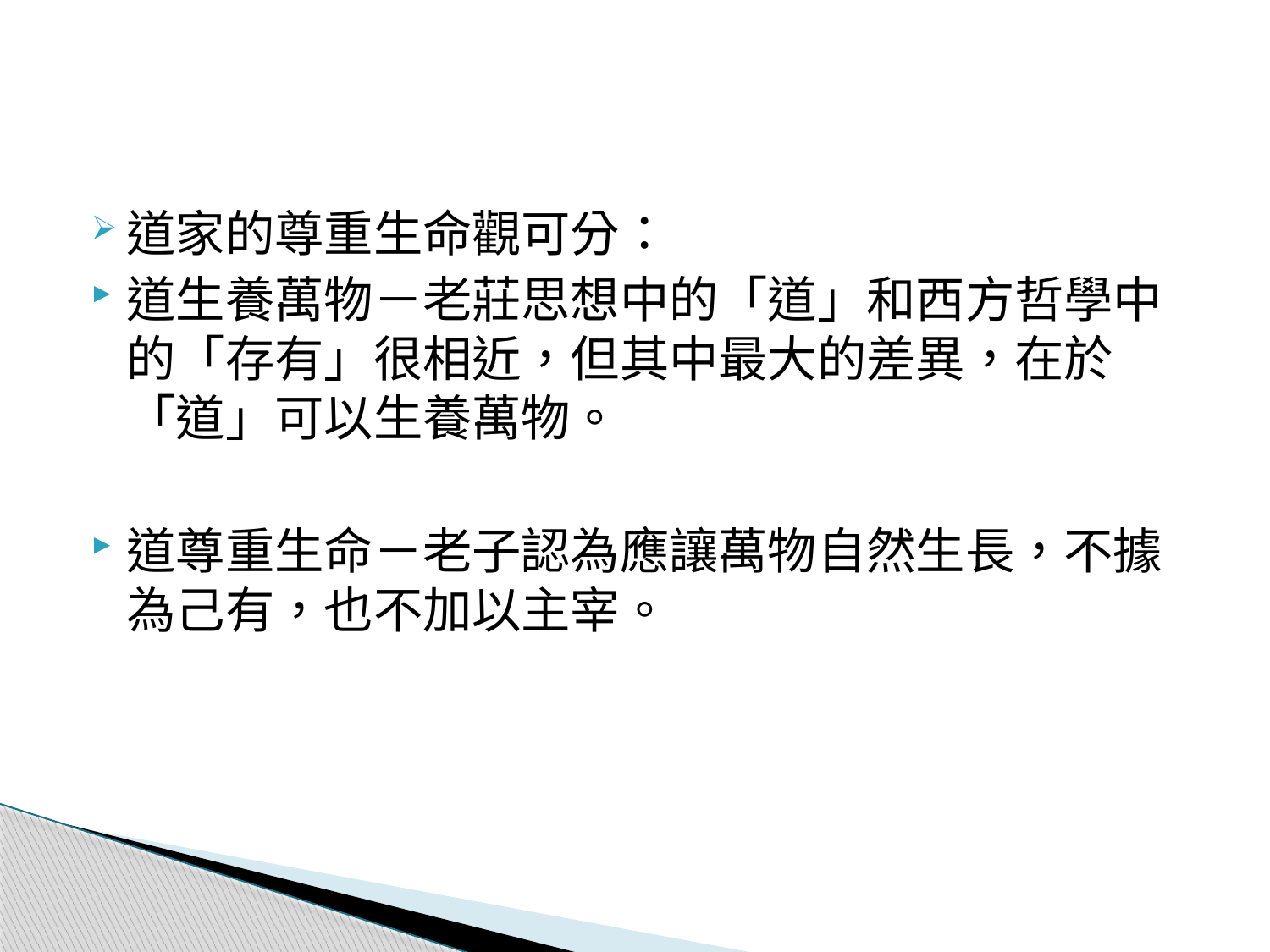

道家的尊重生命觀可分：
道生養萬物－老莊思想中的「道」和西方哲學中的「存有」很相近，但其中最大的差異，在於「道」可以生養萬物。

道尊重生命－老子認為應讓萬物自然生長，不據為己有，也不加以主宰。